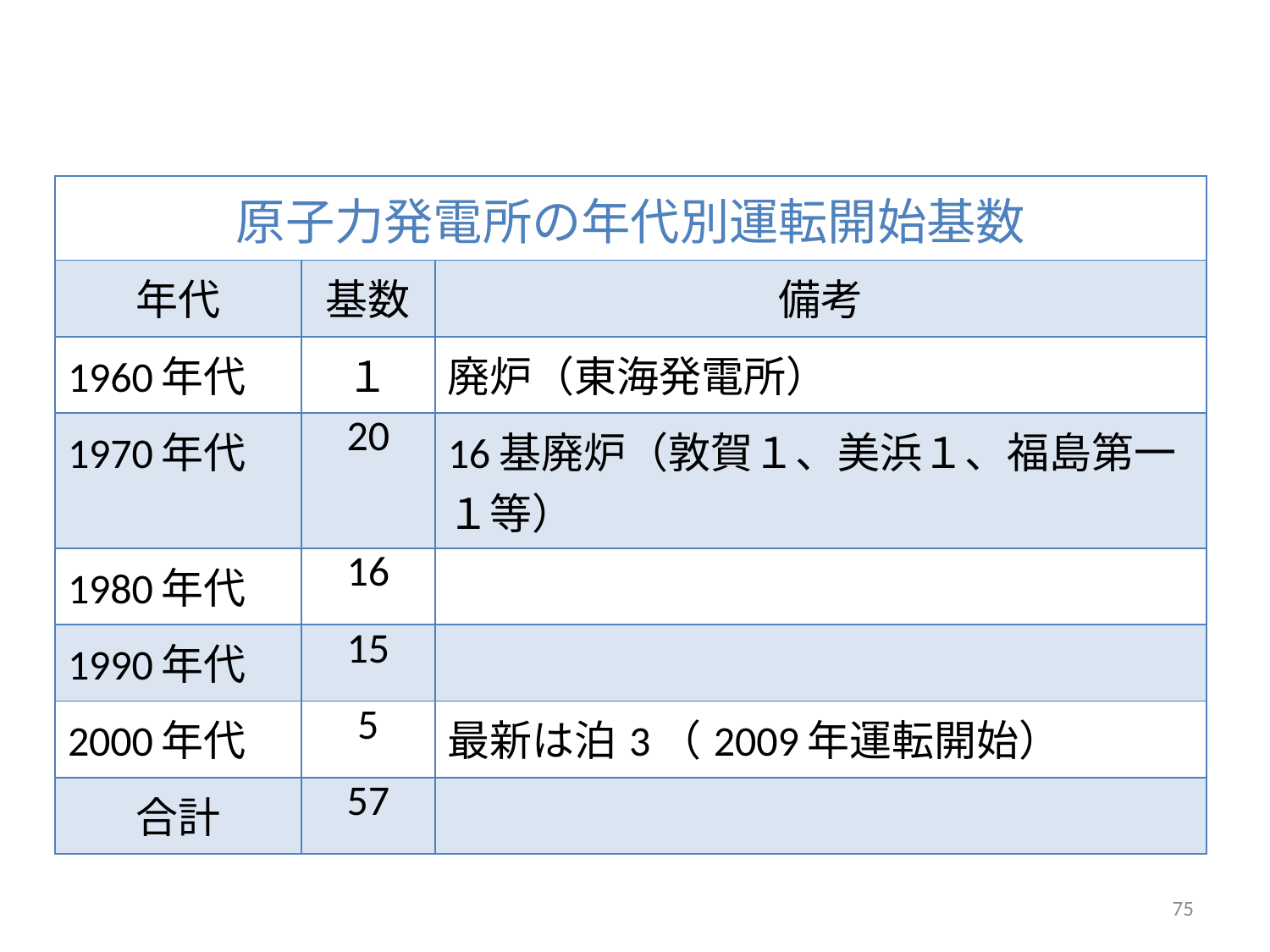

| 原子力発電所の年代別運転開始基数 |  |  |
| --- | --- | --- |
| 年代 | 基数 | 備考 |
| 1960年代 | １ | 廃炉（東海発電所） |
| 1970年代 | 20 | 16基廃炉（敦賀１、美浜１、福島第一１等） |
| 1980年代 | 16 |  |
| 1990年代 | 15 |  |
| 2000年代 | 5 | 最新は泊3（2009年運転開始） |
| 合計 | 57 |  |
75